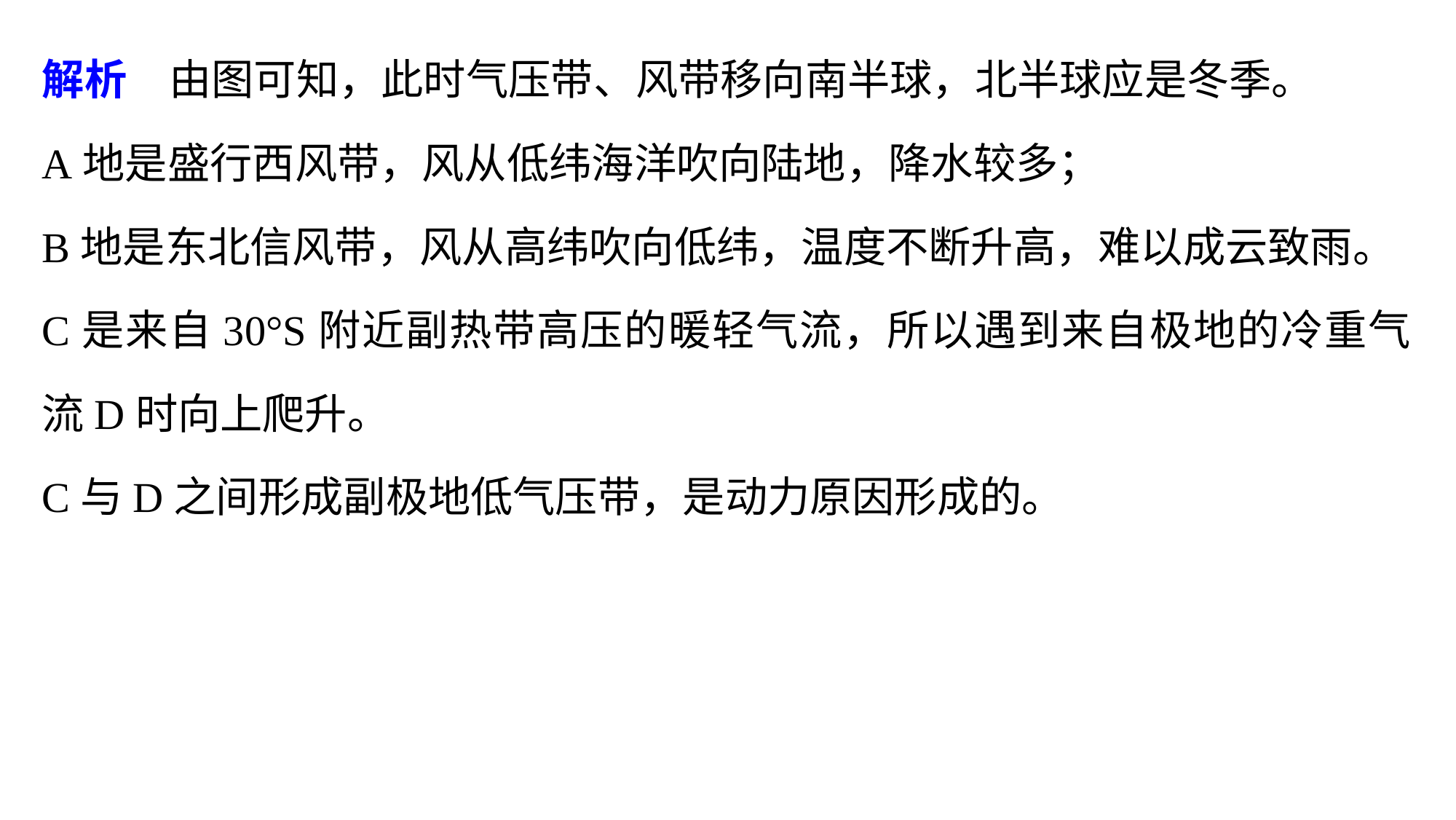

解析　由图可知，此时气压带、风带移向南半球，北半球应是冬季。
A地是盛行西风带，风从低纬海洋吹向陆地，降水较多；
B地是东北信风带，风从高纬吹向低纬，温度不断升高，难以成云致雨。
C是来自30°S附近副热带高压的暖轻气流，所以遇到来自极地的冷重气流D时向上爬升。
C与D之间形成副极地低气压带，是动力原因形成的。